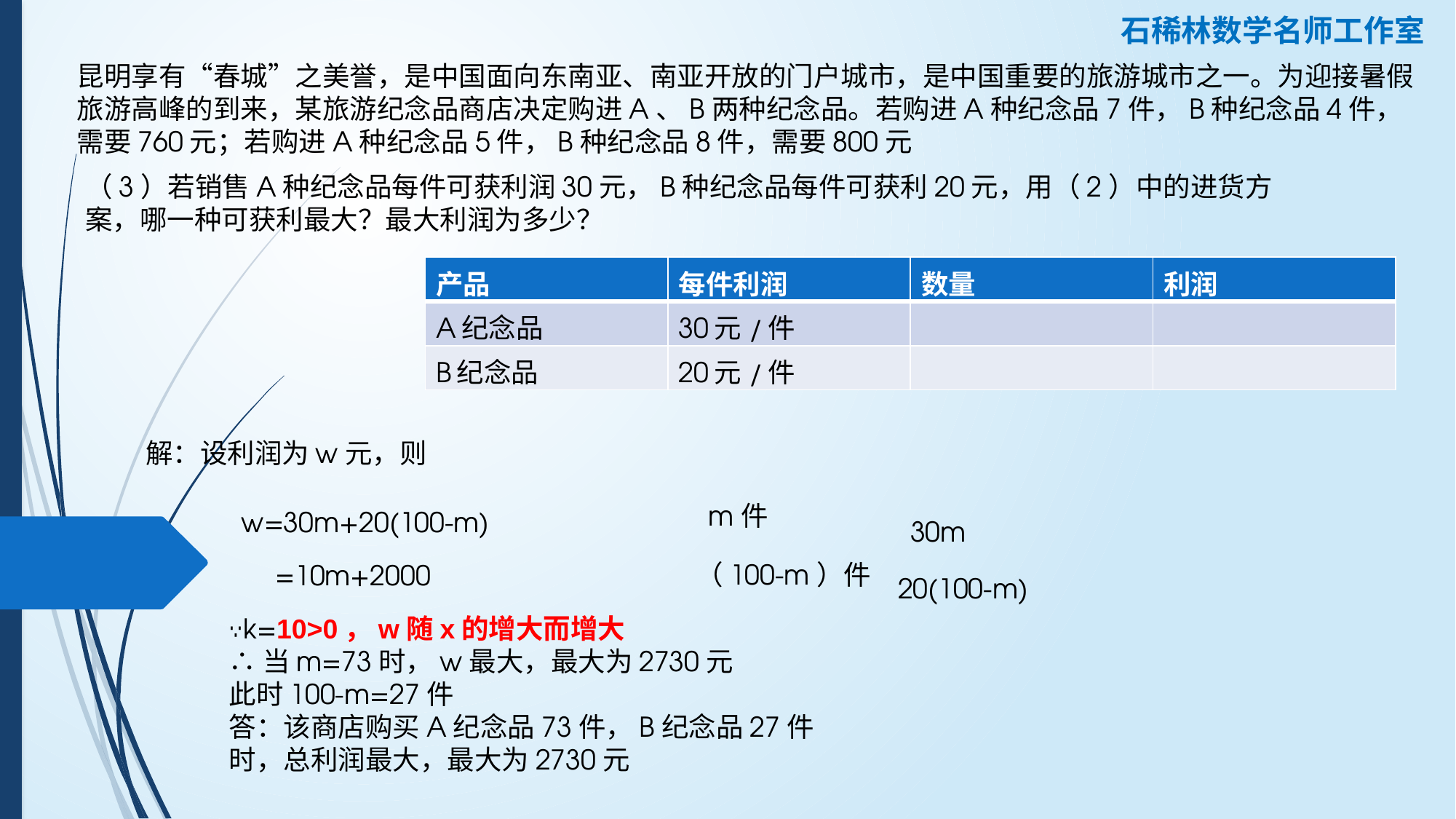

石稀林数学名师工作室
昆明享有“春城”之美誉，是中国面向东南亚、南亚开放的门户城市，是中国重要的旅游城市之一。为迎接暑假旅游高峰的到来，某旅游纪念品商店决定购进A、B两种纪念品。若购进A种纪念品7件，B种纪念品4件，需要760元；若购进A种纪念品5件，B种纪念品8件，需要800元
（3）若销售A种纪念品每件可获利润30元，B种纪念品每件可获利20元，用（2）中的进货方案，哪一种可获利最大？最大利润为多少？
| 产品 | 每件利润 | 数量 | 利润 |
| --- | --- | --- | --- |
| A纪念品 | 30元/件 |  |  |
| B纪念品 | 20元/件 |  |  |
解：设利润为w元，则
m件
w=30m+20(100-m)
30m
（100-m）件
=10m+2000
20(100-m)
∵k=10>0，w随x的增大而增大
∴当m=73时，w最大，最大为2730元
此时100-m=27件
答：该商店购买A纪念品73件，B纪念品27件时，总利润最大，最大为2730元